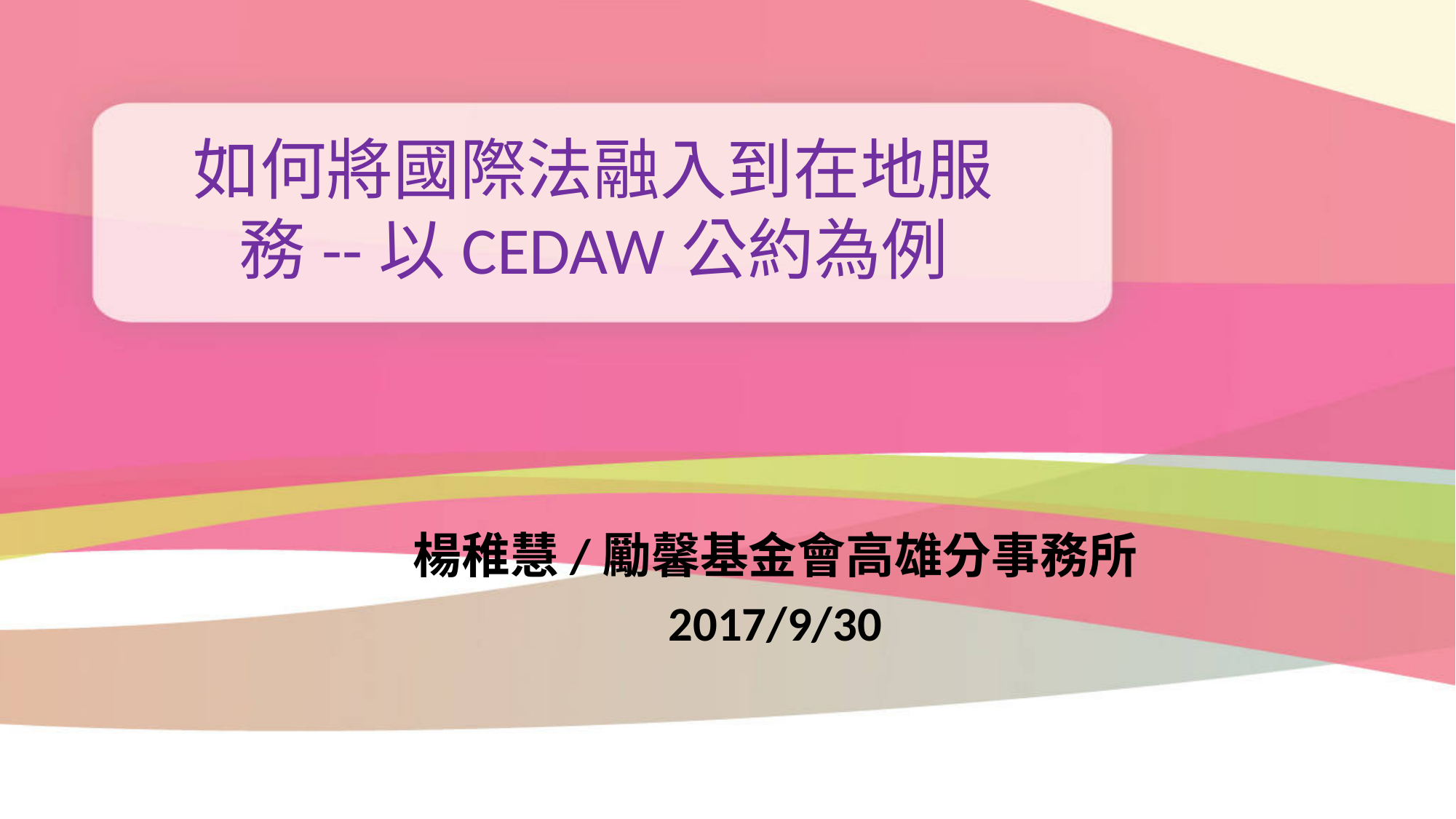

# 如何將國際法融入到在地服務--以CEDAW公約為例
楊稚慧/勵馨基金會高雄分事務所
2017/9/30